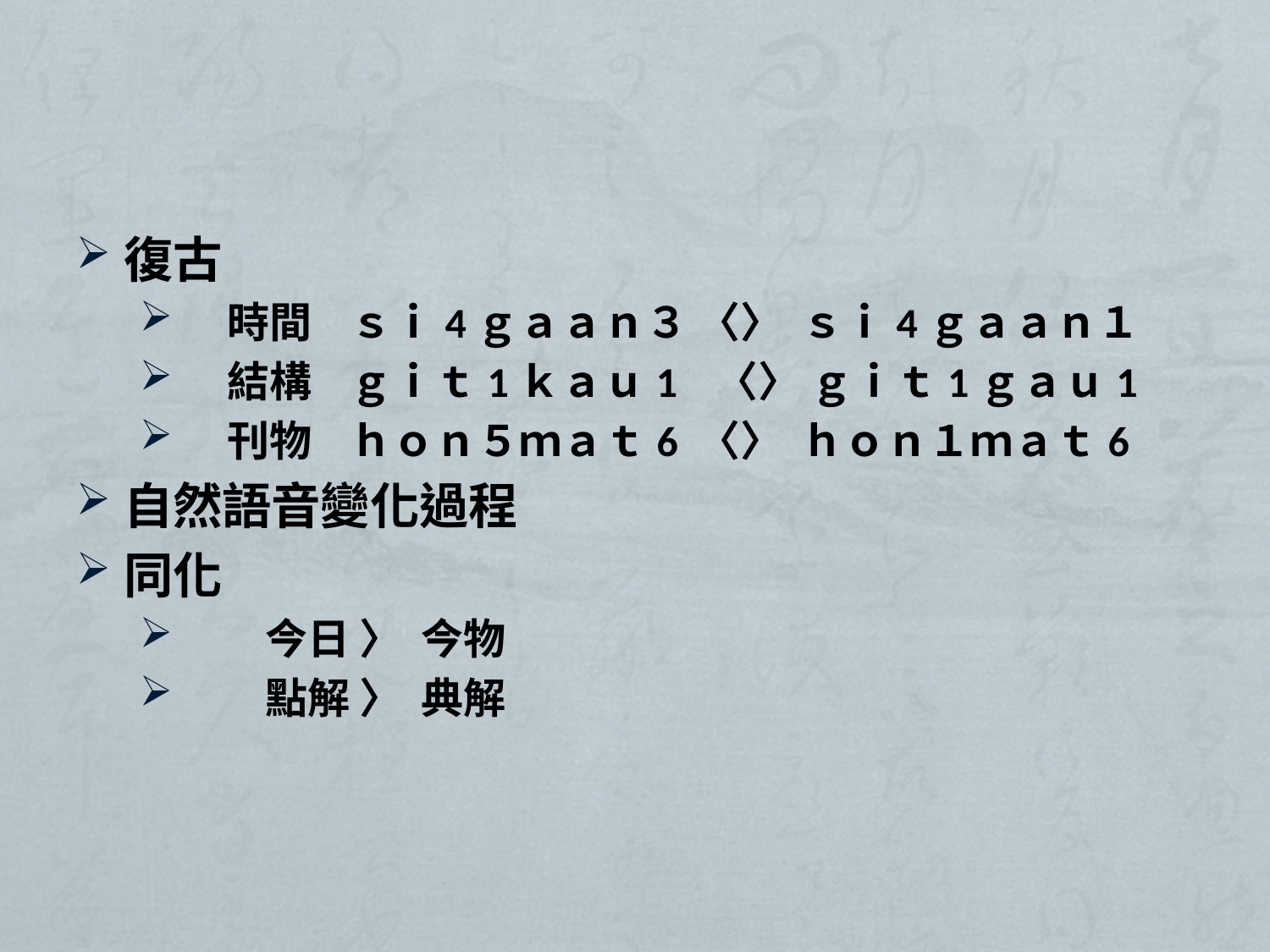

#
復古
    時間    ｓｉ4ｇａａｎ３ 〈〉  ｓｉ4ｇａａｎ１
    結構    ｇｉｔ1ｋａｕ1   〈〉 ｇｉｔ1ｇａｕ1
    刊物    ｈｏｎ５ｍａｔ6 〈〉  ｈｏｎ１ｍａｔ6
自然語音變化過程
同化
        今日 〉  今物
        點解 〉  典解